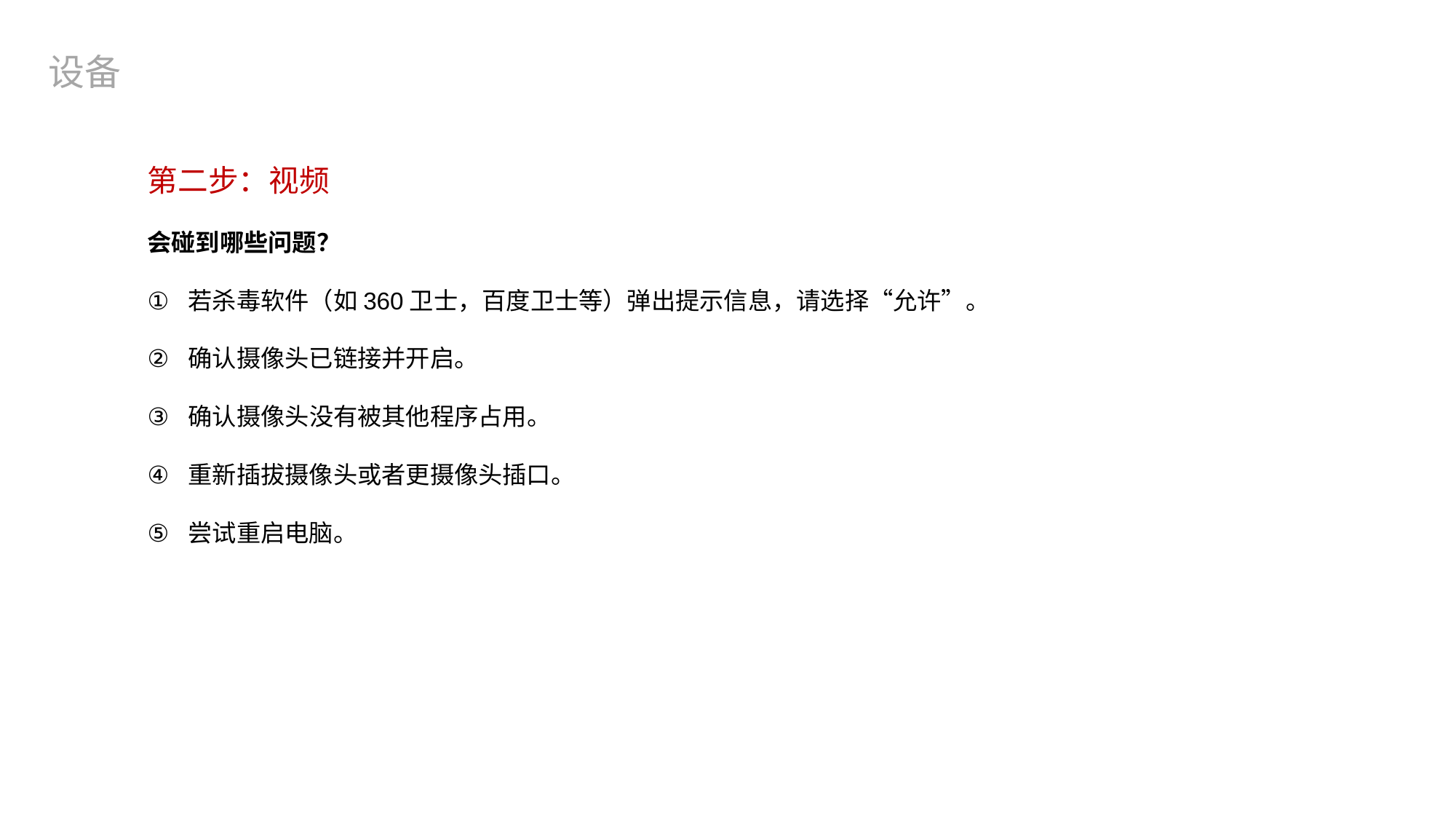

设备
第二步：视频
会碰到哪些问题？
若杀毒软件（如360卫士，百度卫士等）弹出提示信息，请选择“允许”。
确认摄像头已链接并开启。
确认摄像头没有被其他程序占用。
重新插拔摄像头或者更摄像头插口。
尝试重启电脑。